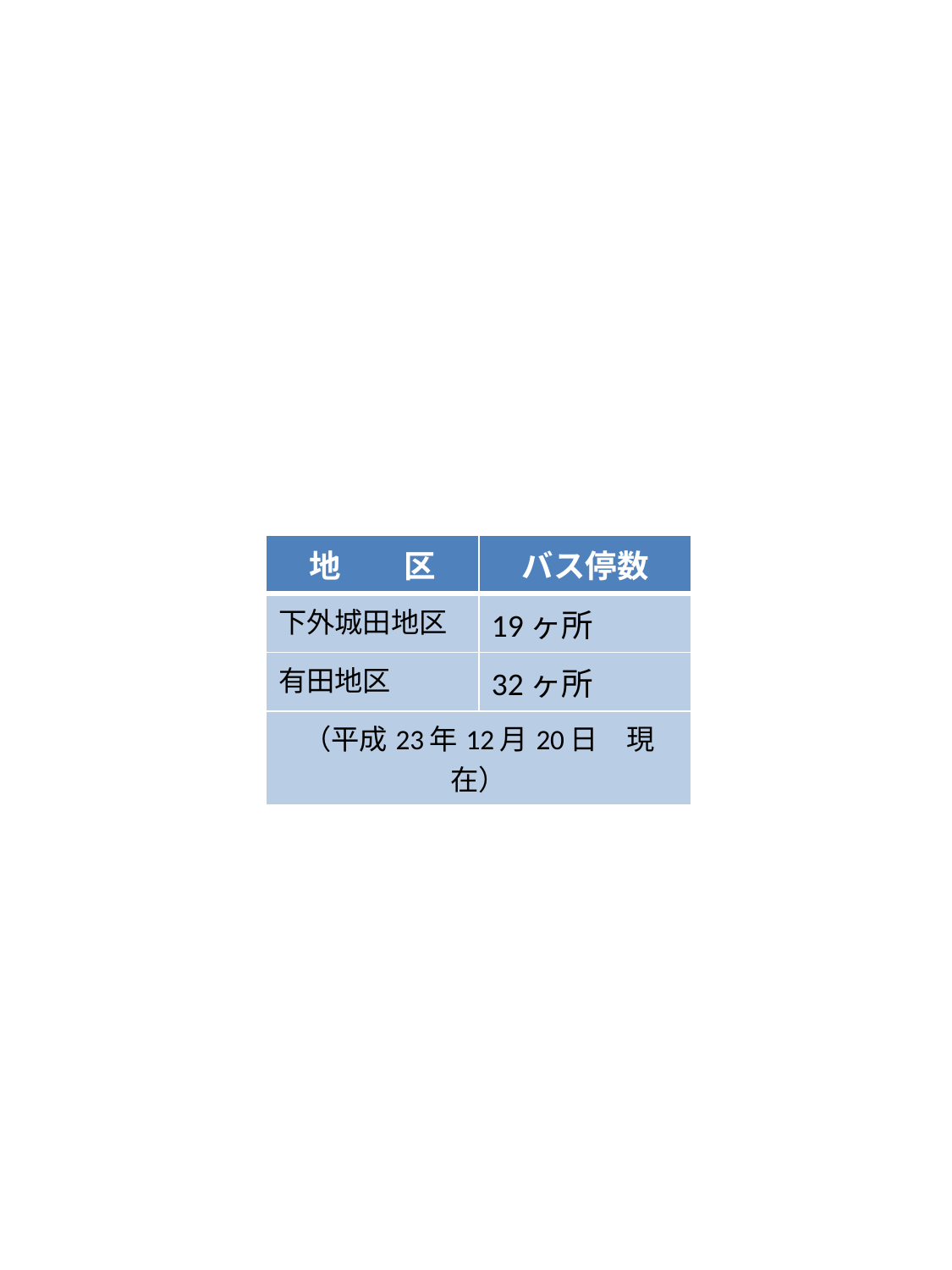

| 地　　区 | バス停数 |
| --- | --- |
| 下外城田地区 | 19ヶ所 |
| 有田地区 | 32ヶ所 |
| （平成23年12月20日　現在） |  |